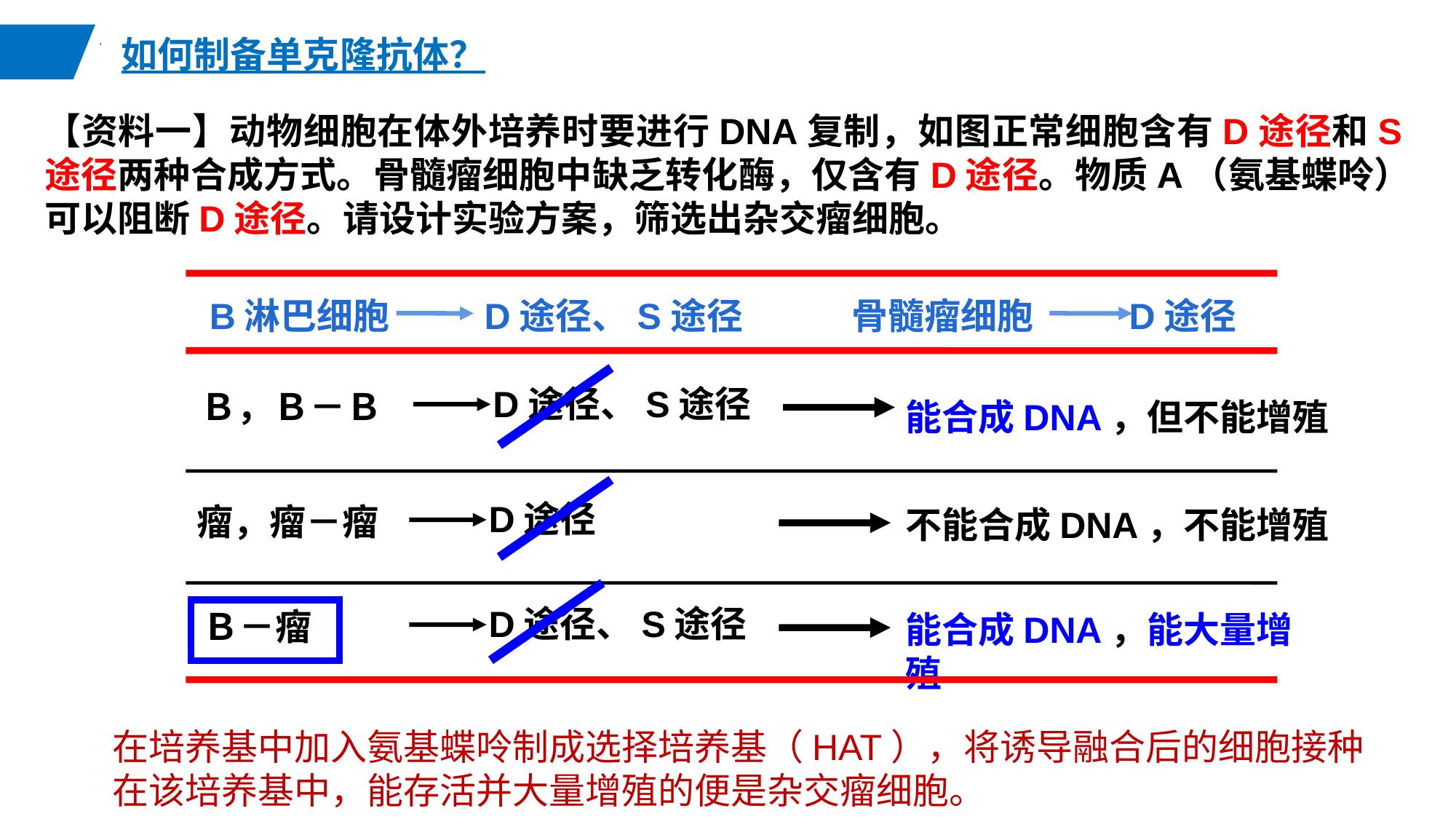

如何制备单克隆抗体？
【资料一】动物细胞在体外培养时要进行DNA复制，如图正常细胞含有D途径和S途径两种合成方式。骨髓瘤细胞中缺乏转化酶，仅含有D途径。物质A（氨基蝶呤）可以阻断D途径。请设计实验方案，筛选出杂交瘤细胞。

B淋巴细胞
D途径、S途径
骨髓瘤细胞
D途径

D途径、S途径
Ｂ，Ｂ－Ｂ
能合成DNA，但不能增殖

D途径
瘤，瘤－瘤
不能合成DNA，不能增殖

D途径、S途径
Ｂ－瘤

能合成DNA，能大量增殖

在培养基中加入氨基蝶呤制成选择培养基（HAT），将诱导融合后的细胞接种在该培养基中，能存活并大量增殖的便是杂交瘤细胞。